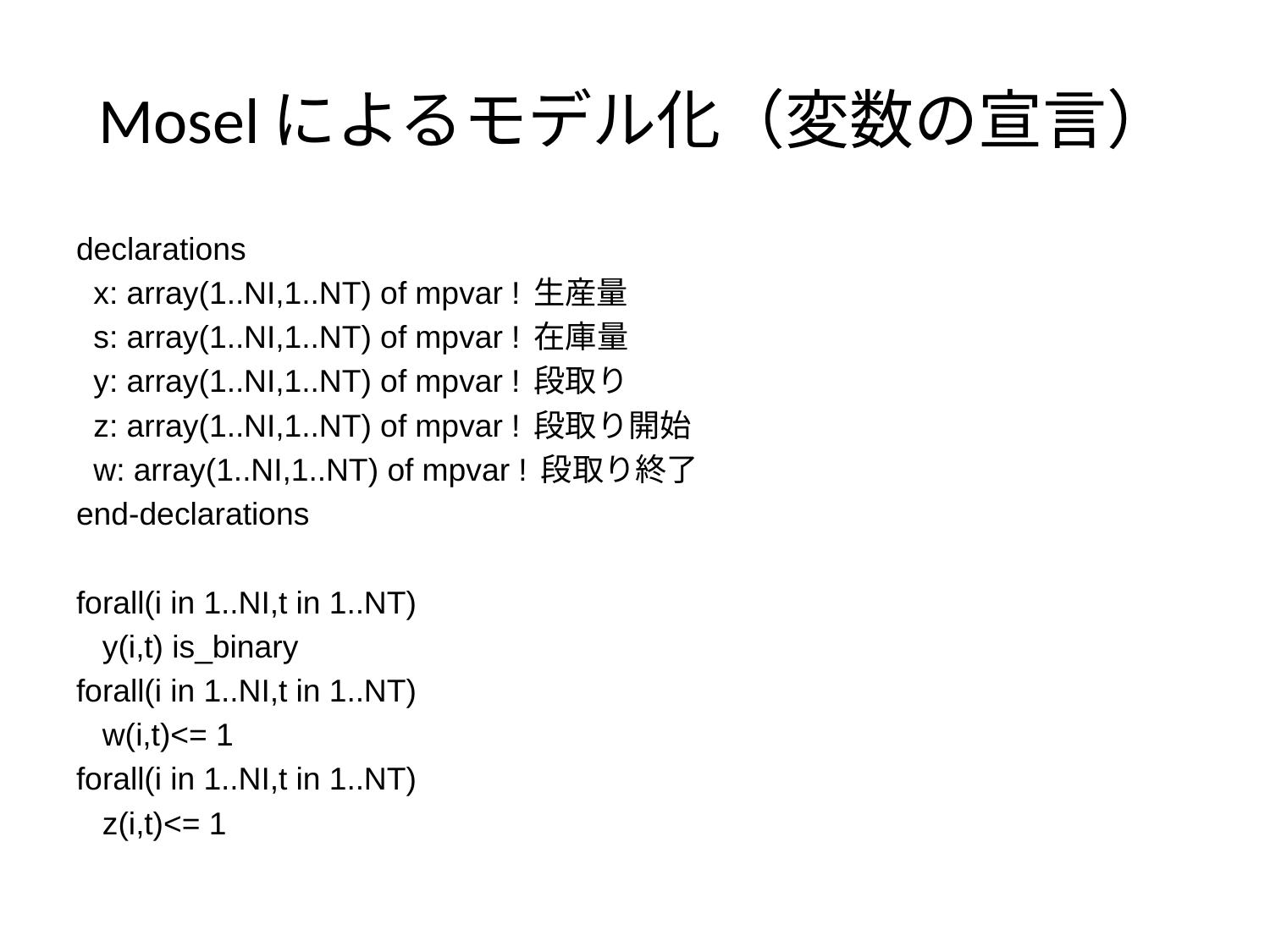

# Moselによるモデル化（変数の宣言）
declarations
  x: array(1..NI,1..NT) of mpvar ! 生産量
  s: array(1..NI,1..NT) of mpvar ! 在庫量
  y: array(1..NI,1..NT) of mpvar ! 段取り
  z: array(1..NI,1..NT) of mpvar ! 段取り開始
  w: array(1..NI,1..NT) of mpvar ! 段取り終了
end-declarations

forall(i in 1..NI,t in 1..NT)
   y(i,t) is_binary
forall(i in 1..NI,t in 1..NT)
   w(i,t)<= 1
forall(i in 1..NI,t in 1..NT)
   z(i,t)<= 1